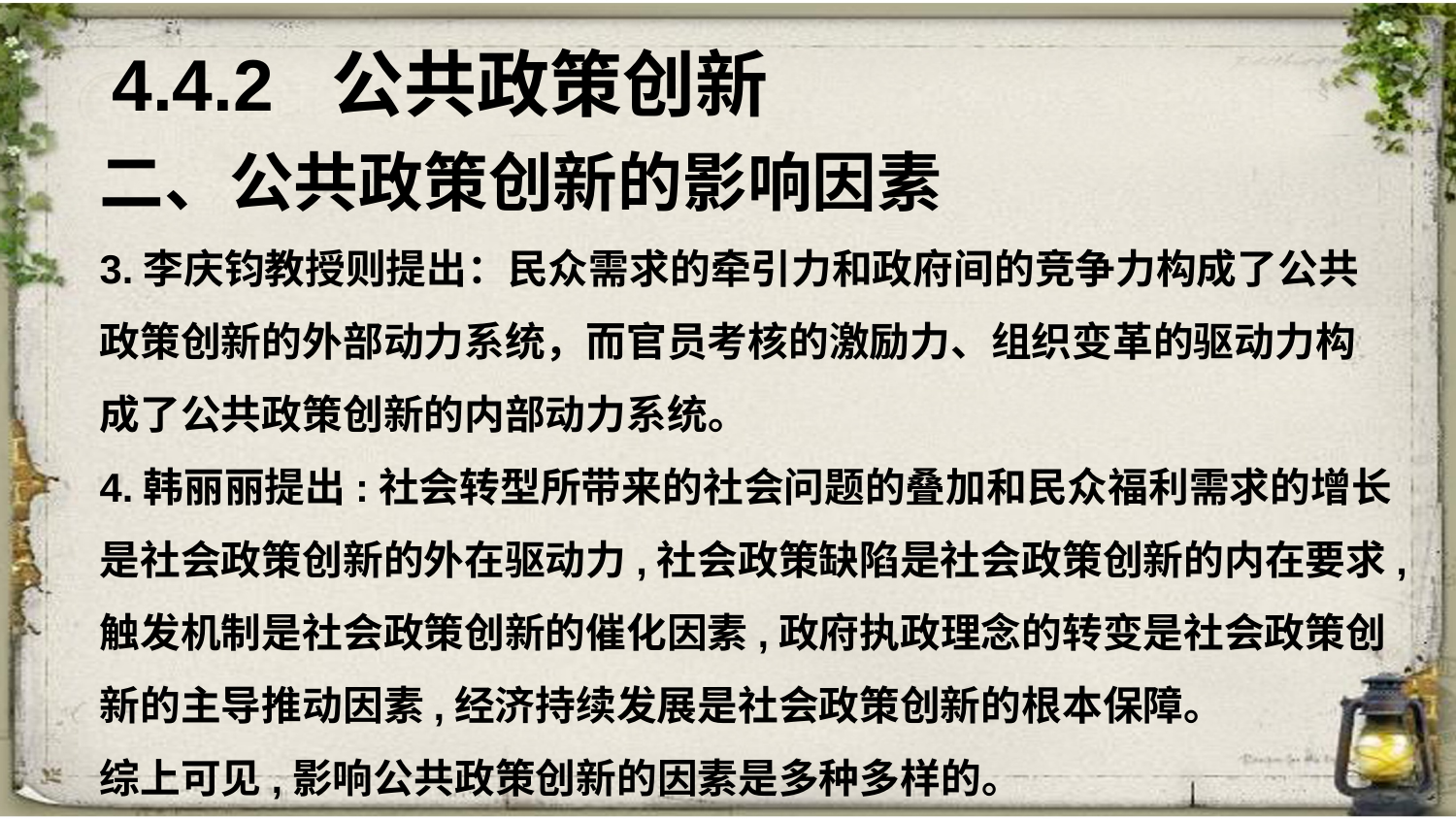

4.4.2  公共政策创新
二、公共政策创新的影响因素
3.李庆钧教授则提出：民众需求的牵引力和政府间的竞争力构成了公共
政策创新的外部动力系统，而官员考核的激励力、组织变革的驱动力构
成了公共政策创新的内部动力系统。
4.韩丽丽提出:社会转型所带来的社会问题的叠加和民众福利需求的增长
是社会政策创新的外在驱动力,社会政策缺陷是社会政策创新的内在要求,
触发机制是社会政策创新的催化因素,政府执政理念的转变是社会政策创
新的主导推动因素,经济持续发展是社会政策创新的根本保障。
综上可见,影响公共政策创新的因素是多种多样的。